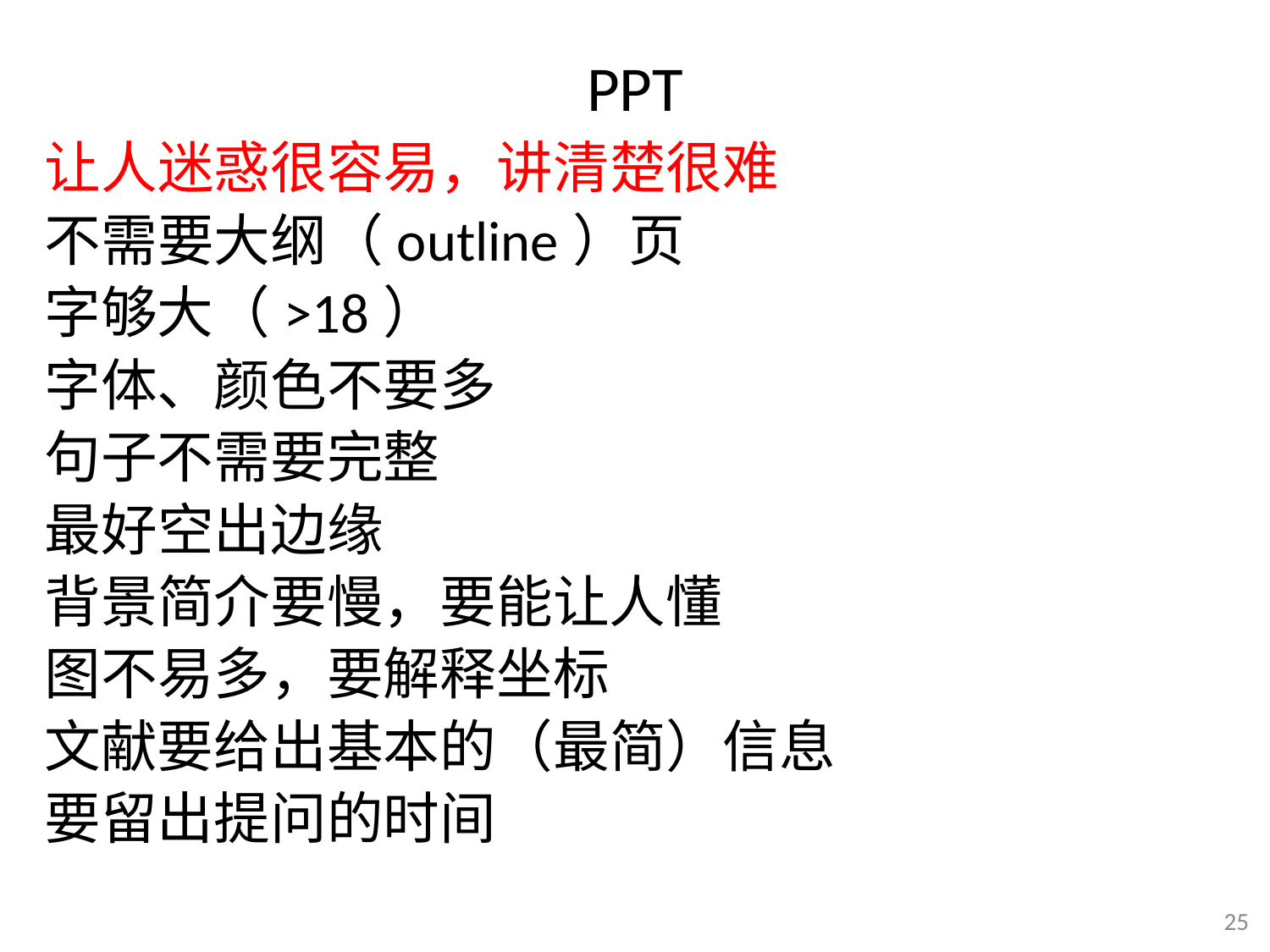

PPT
让人迷惑很容易，讲清楚很难
不需要大纲（outline）页
字够大（>18）
字体、颜色不要多
句子不需要完整
最好空出边缘
背景简介要慢，要能让人懂
图不易多，要解释坐标
文献要给出基本的（最简）信息
要留出提问的时间
25